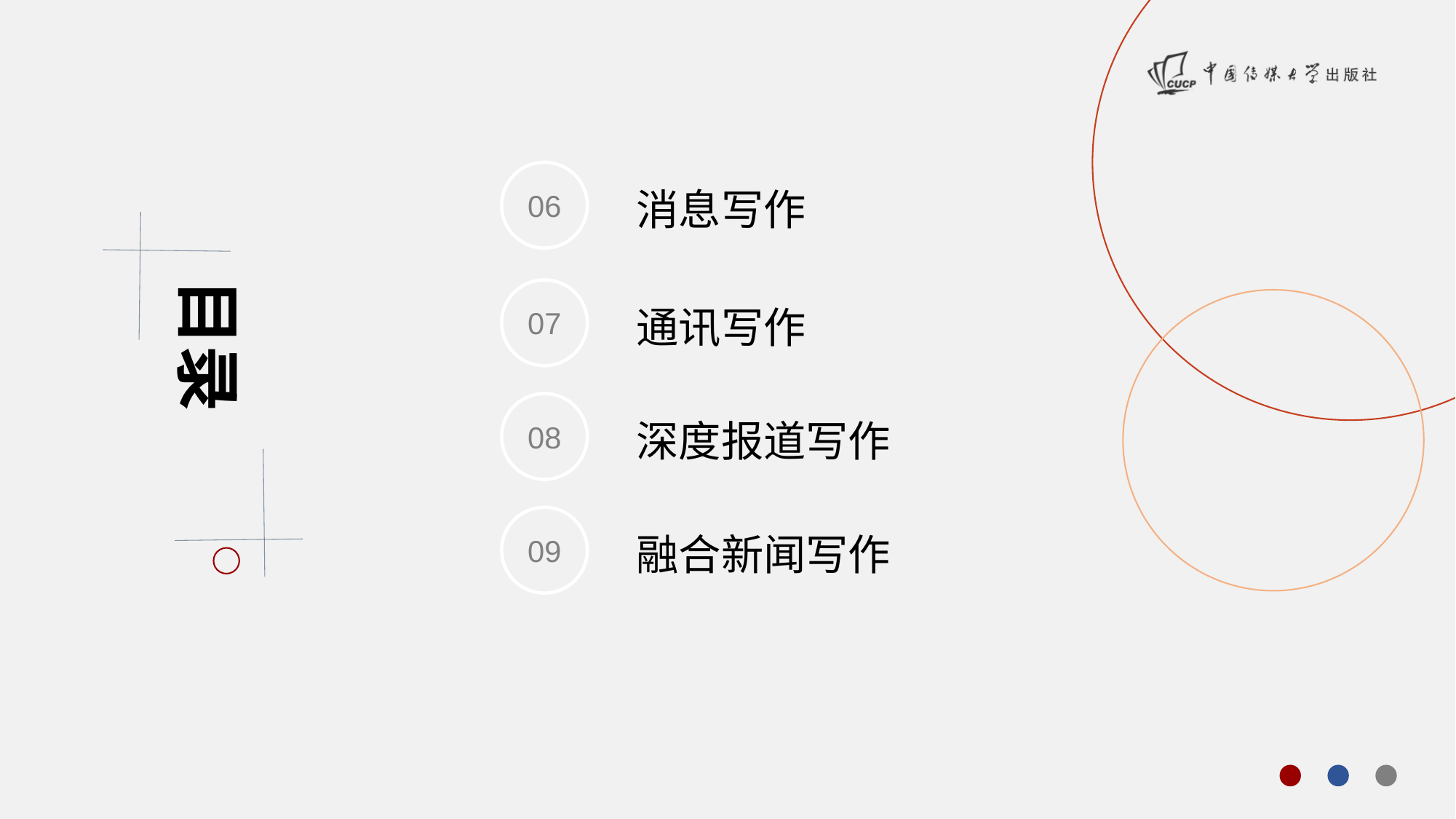

06
消息写作
目录
07

通讯写作
08
深度报道写作
09
融合新闻写作